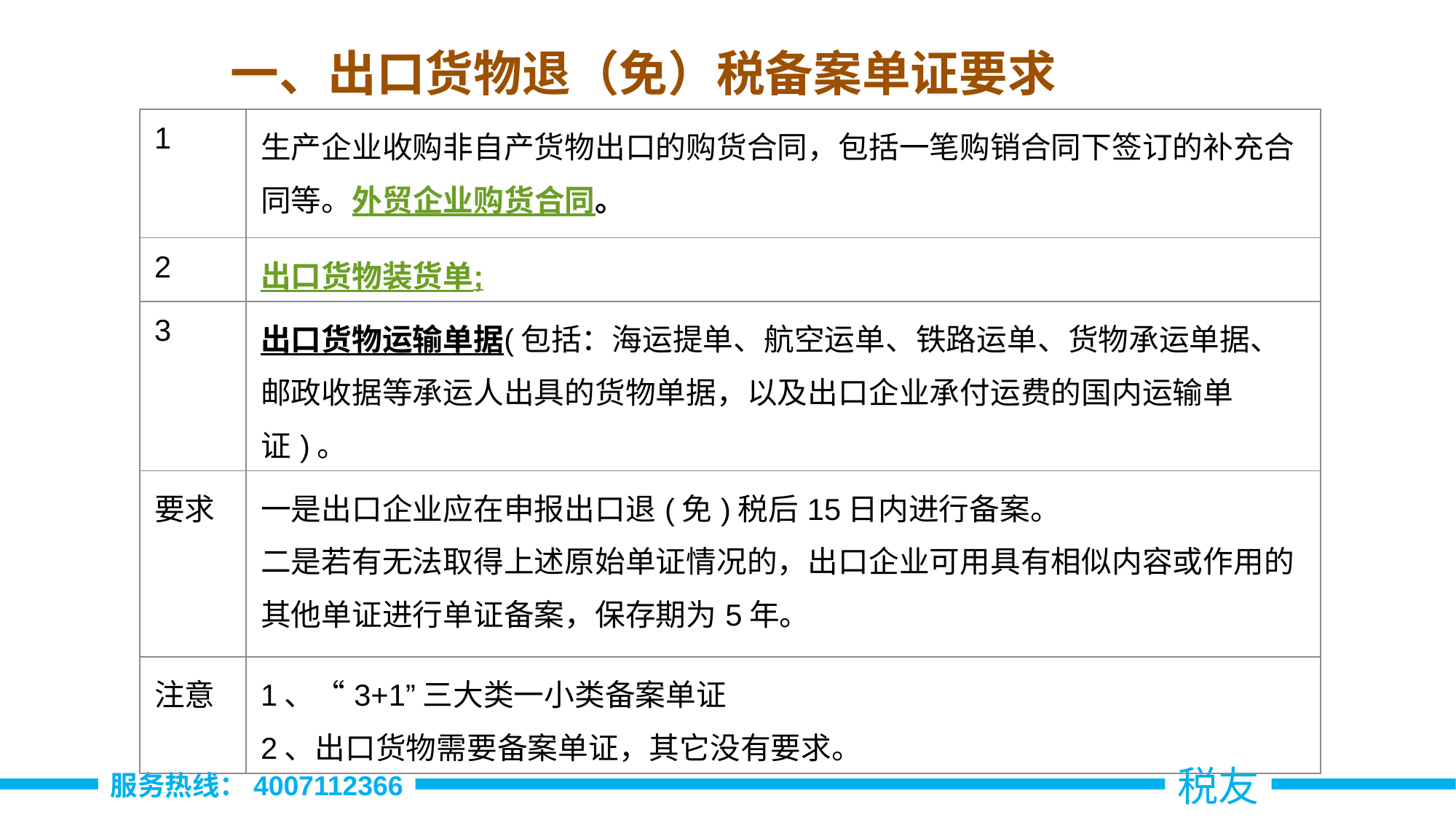

一、出口货物退（免）税备案单证要求
| 1 | 生产企业收购非自产货物出口的购货合同，包括一笔购销合同下签订的补充合同等。外贸企业购货合同。 |
| --- | --- |
| 2 | 出口货物装货单; |
| 3 | 出口货物运输单据(包括：海运提单、航空运单、铁路运单、货物承运单据、邮政收据等承运人出具的货物单据，以及出口企业承付运费的国内运输单证)。 |
| 要求 | 一是出口企业应在申报出口退(免)税后15日内进行备案。 二是若有无法取得上述原始单证情况的，出口企业可用具有相似内容或作用的其他单证进行单证备案，保存期为5年。 |
| 注意 | 1、“3+1”三大类一小类备案单证 2、出口货物需要备案单证，其它没有要求。 |

8